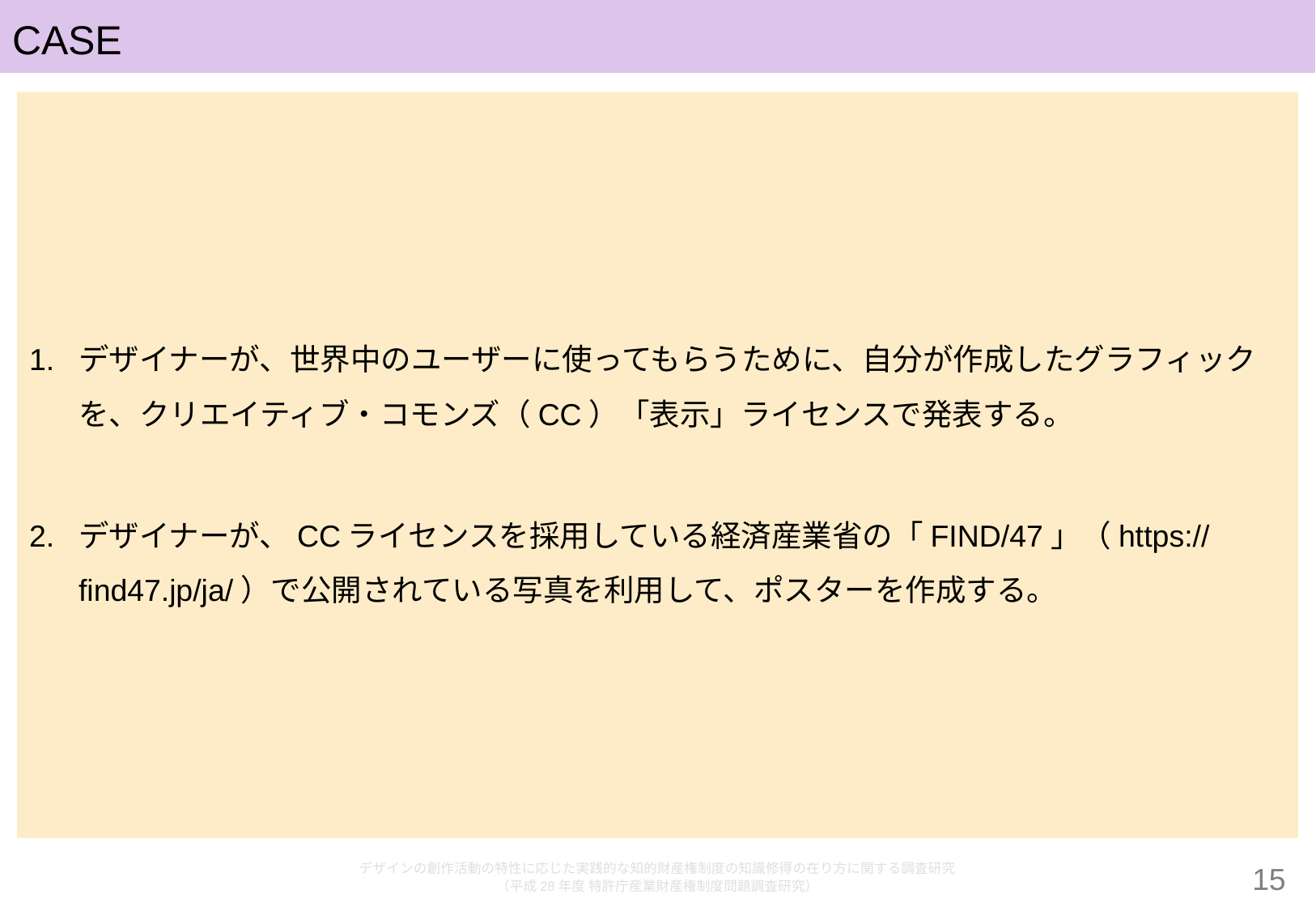

# CASE
デザイナーが、世界中のユーザーに使ってもらうために、自分が作成したグラフィックを、クリエイティブ・コモンズ（CC）「表示」ライセンスで発表する。

デザイナーが、CCライセンスを採用している経済産業省の「FIND/47」（https://find47.jp/ja/）で公開されている写真を利用して、ポスターを作成する。
デザインの創作活動の特性に応じた実践的な知的財産権制度の知識修得の在り方に関する調査研究
（平成28年度 特許庁産業財産権制度問題調査研究）
15